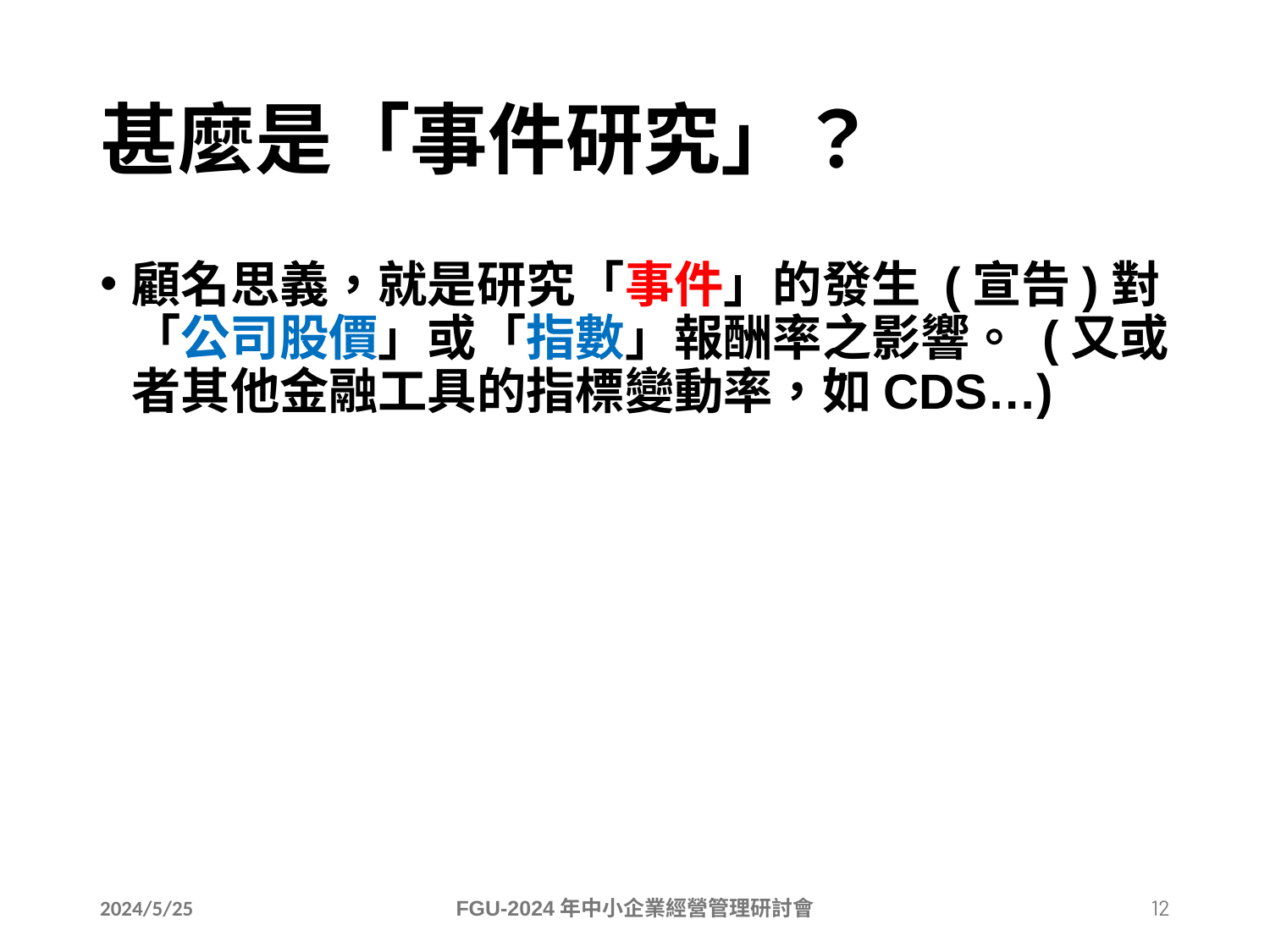

# 甚麼是「事件研究」？
顧名思義，就是研究「事件」的發生 (宣告)對「公司股價」或「指數」報酬率之影響。 (又或者其他金融工具的指標變動率，如CDS…)

2024/5/25
FGU-2024年中小企業經營管理研討會
12